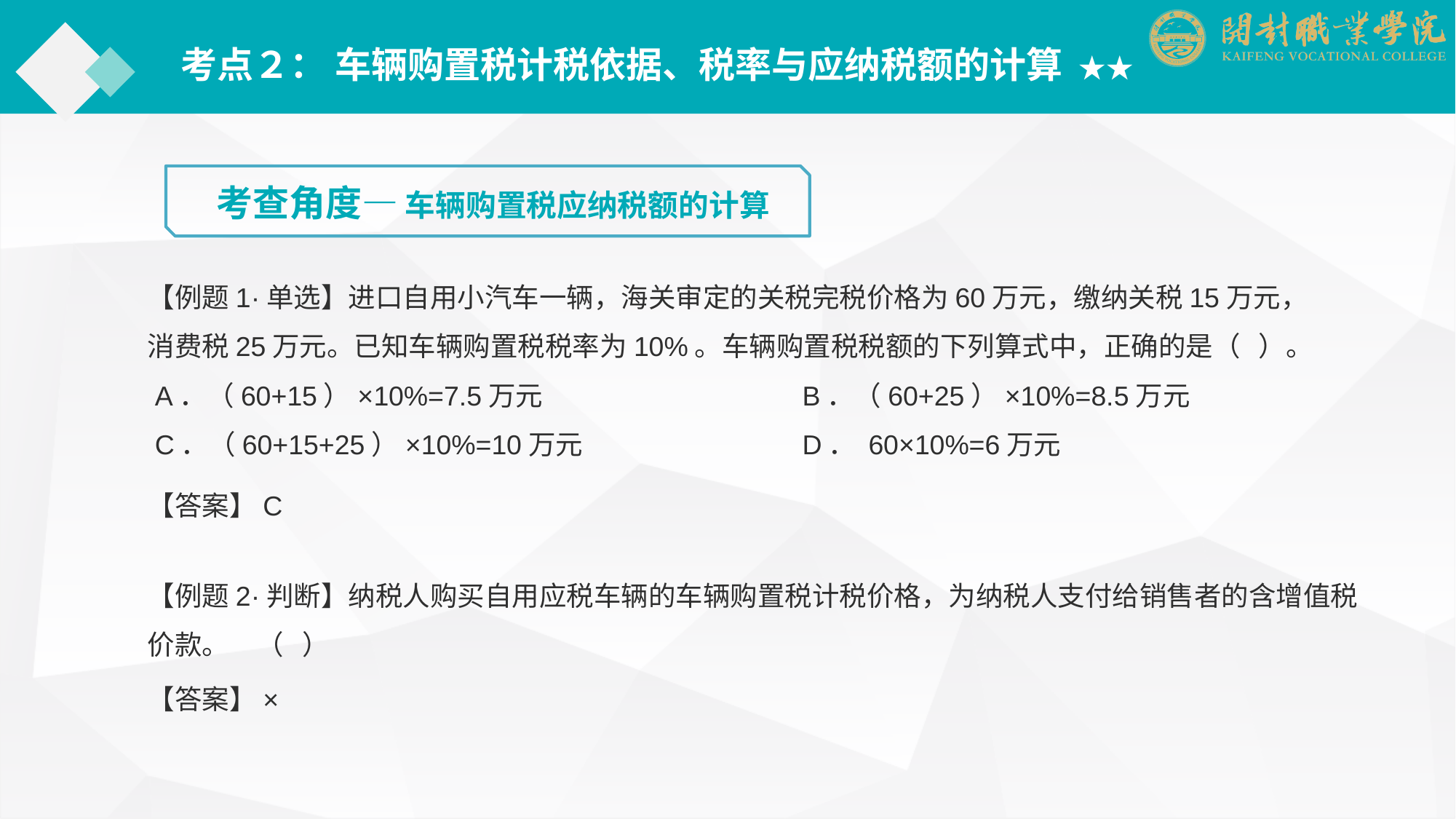

考点２： 车辆购置税计税依据、税率与应纳税额的计算  ★★

考查角度— 车辆购置税应纳税额的计算
【例题1·单选】进口自用小汽车一辆，海关审定的关税完税价格为60万元，缴纳关税15万元，消费税25万元。已知车辆购置税税率为10%。车辆购置税税额的下列算式中，正确的是（   ）。
 A．（60+15）×10%=7.5万元			B．（60+25）×10%=8.5万元
 C．（60+15+25）×10%=10万元			D． 60×10%=6万元
【答案】C
【例题2·判断】纳税人购买自用应税车辆的车辆购置税计税价格，为纳税人支付给销售者的含增值税价款。	（   ）
【答案】×